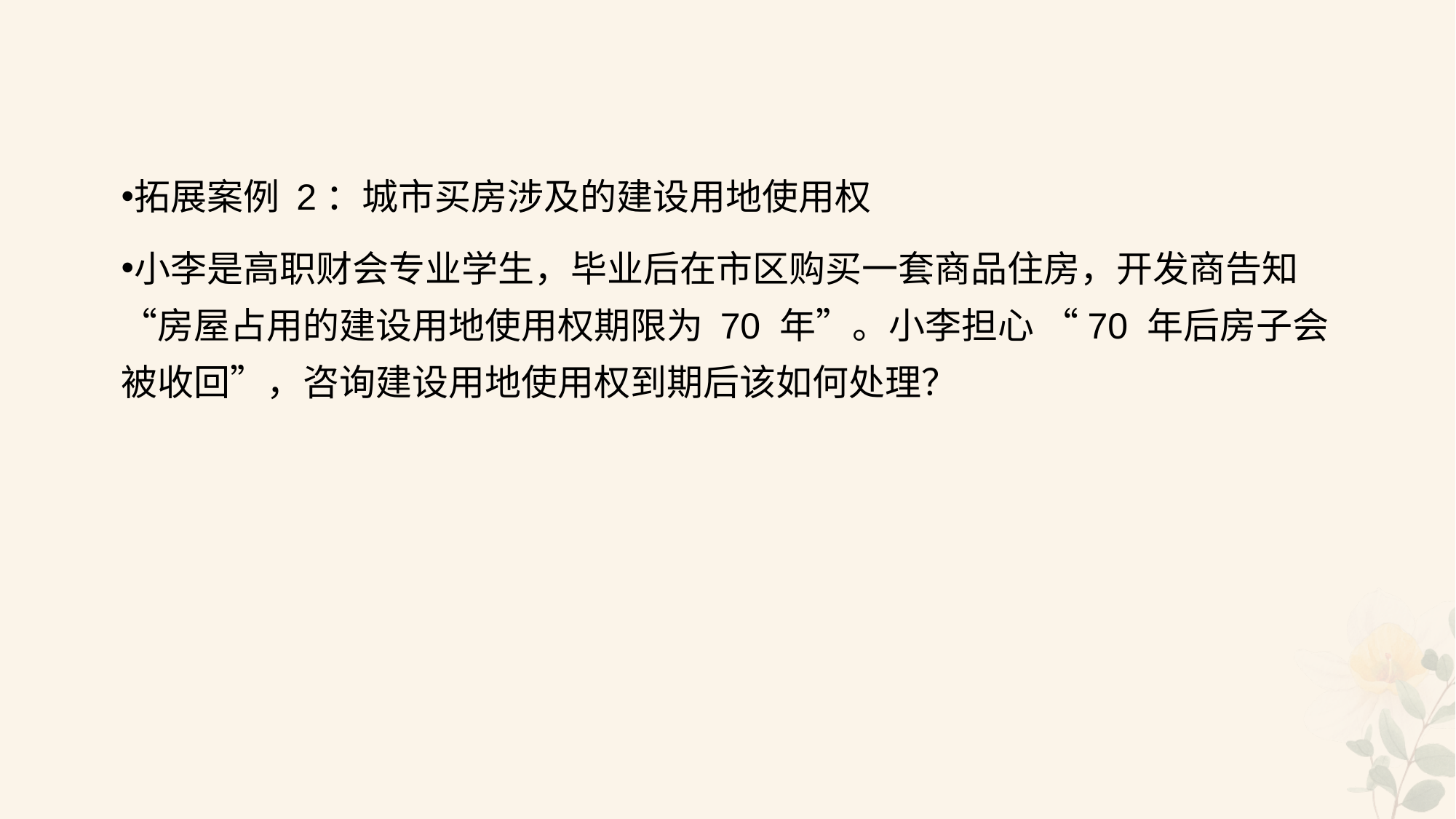

#
拓展案例 2：城市买房涉及的建设用地使用权
小李是高职财会专业学生，毕业后在市区购买一套商品住房，开发商告知 “房屋占用的建设用地使用权期限为 70 年”。小李担心 “70 年后房子会被收回”，咨询建设用地使用权到期后该如何处理？